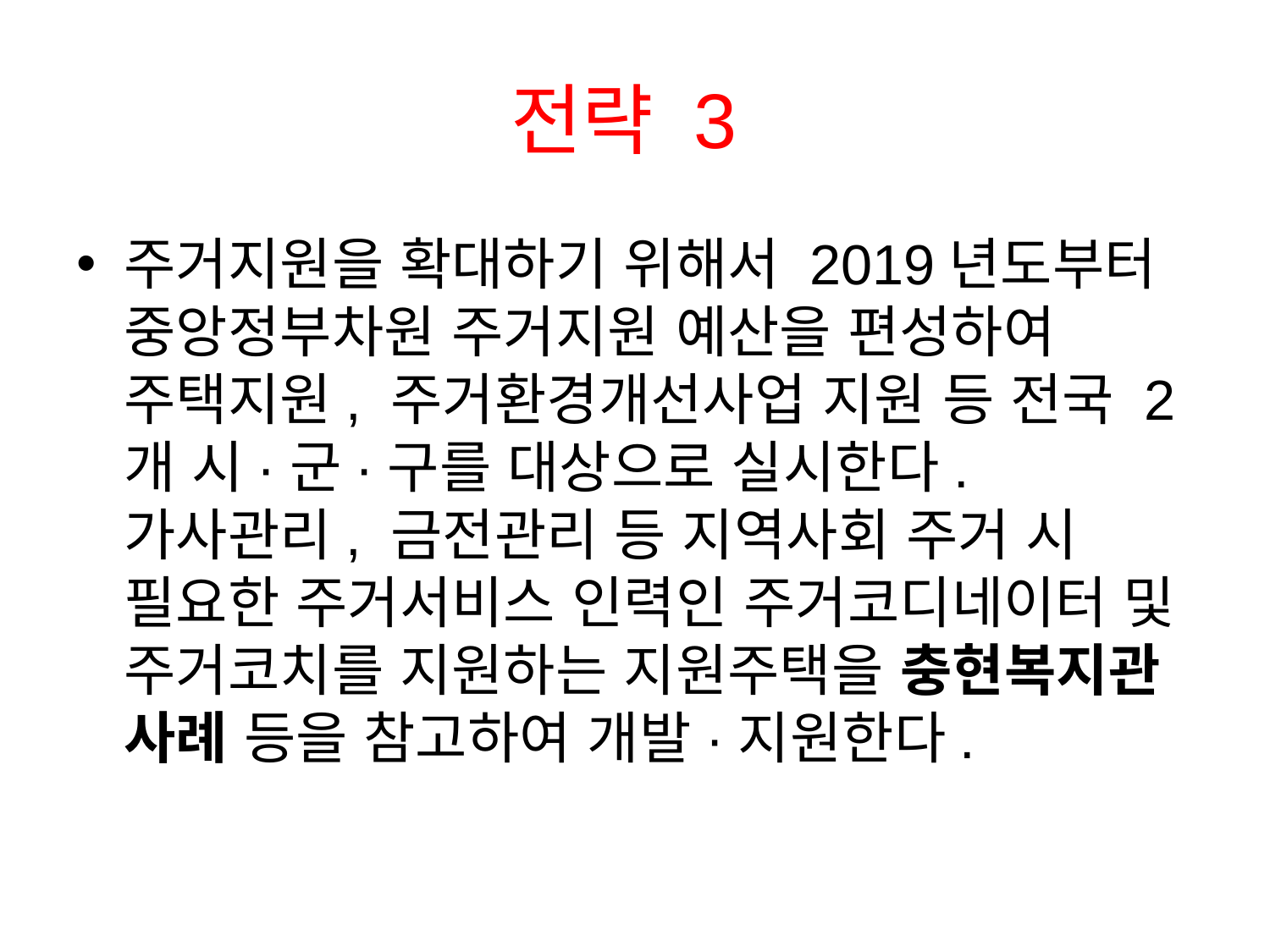

# 전략 3
주거지원을 확대하기 위해서 2019년도부터 중앙정부차원 주거지원 예산을 편성하여 주택지원, 주거환경개선사업 지원 등 전국 2개 시·군·구를 대상으로 실시한다. 가사관리, 금전관리 등 지역사회 주거 시 필요한 주거서비스 인력인 주거코디네이터 및 주거코치를 지원하는 지원주택을 충현복지관 사례 등을 참고하여 개발·지원한다.